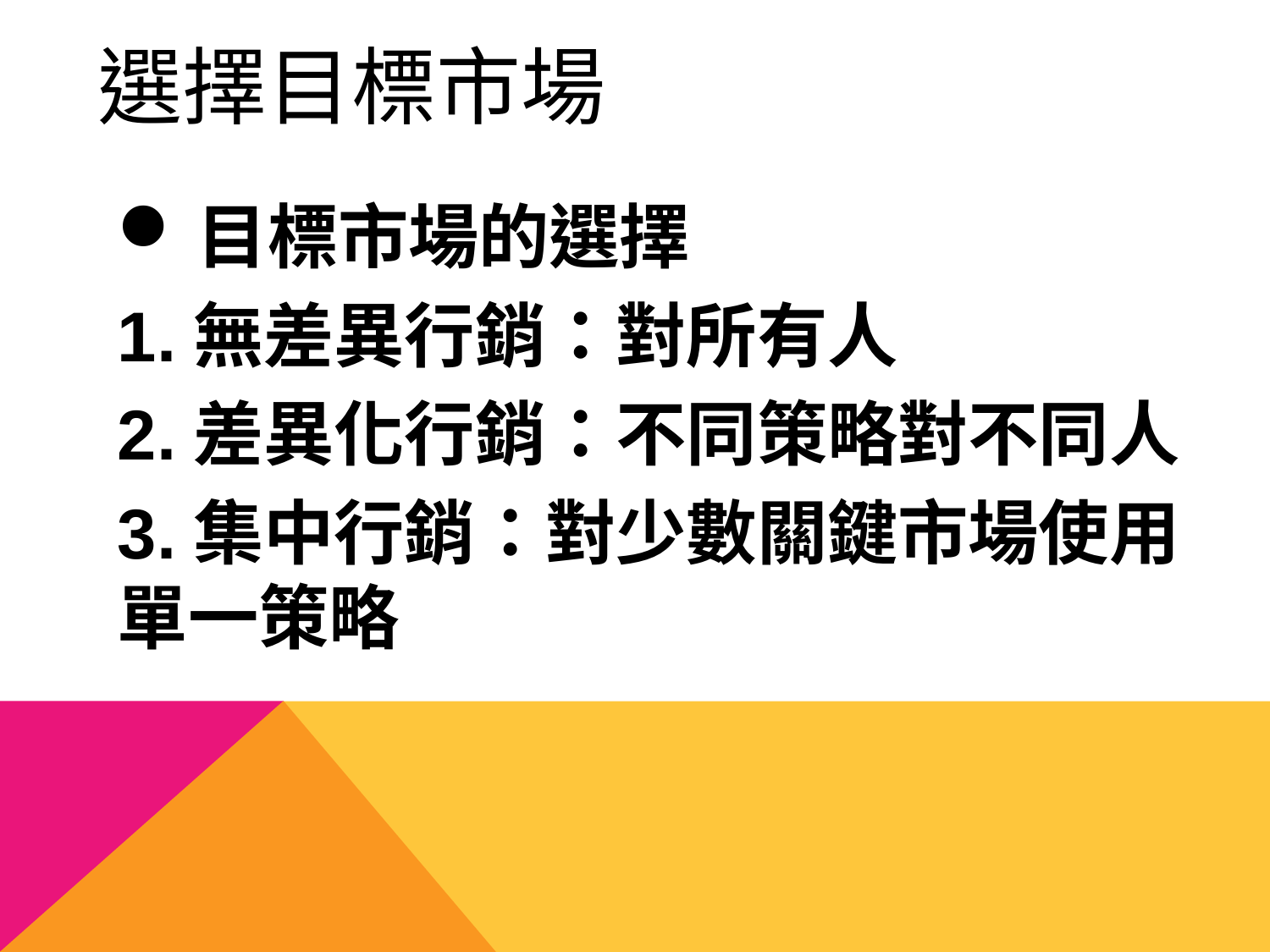

# 選擇目標市場
目標市場的選擇
1.無差異行銷：對所有人
2.差異化行銷：不同策略對不同人
3.集中行銷：對少數關鍵市場使用單一策略